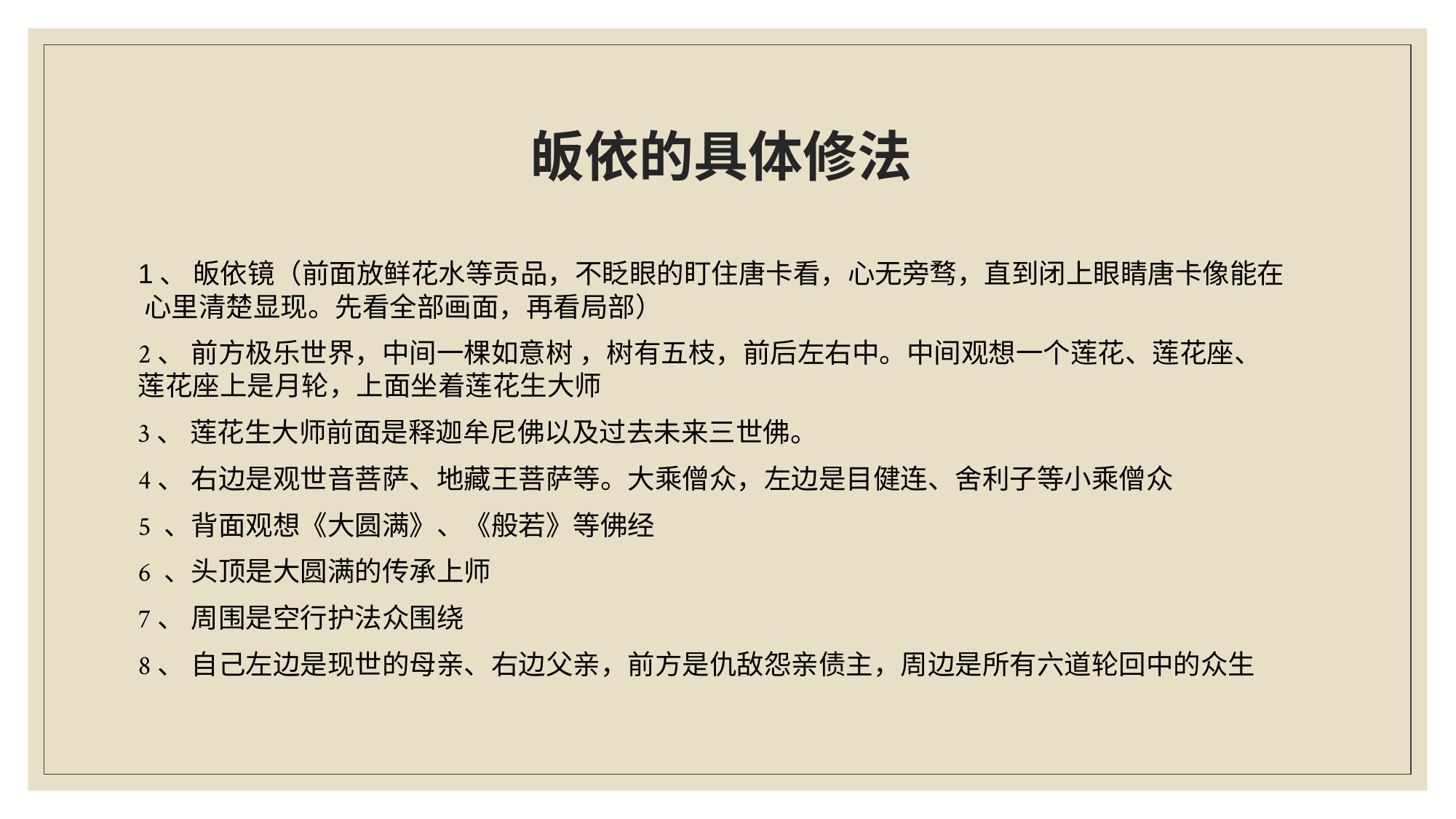

# 皈依的具体修法
1、 皈依镜（前面放鲜花水等贡品，不眨眼的盯住唐卡看，心无旁骛，直到闭上眼睛唐卡像能在       心里清楚显现。先看全部画面，再看局部）
2、 前方极乐世界，中间一棵如意树 ，树有五枝，前后左右中。中间观想一个莲花、莲花座、     莲花座上是月轮，上面坐着莲花生大师
3、 莲花生大师前面是释迦牟尼佛以及过去未来三世佛。
4、 右边是观世音菩萨、地藏王菩萨等。大乘僧众，左边是目健连、舍利子等小乘僧众
5 、背面观想《大圆满》、《般若》等佛经
6 、头顶是大圆满的传承上师
7、 周围是空行护法众围绕
8、 自己左边是现世的母亲、右边父亲，前方是仇敌怨亲债主，周边是所有六道轮回中的众生